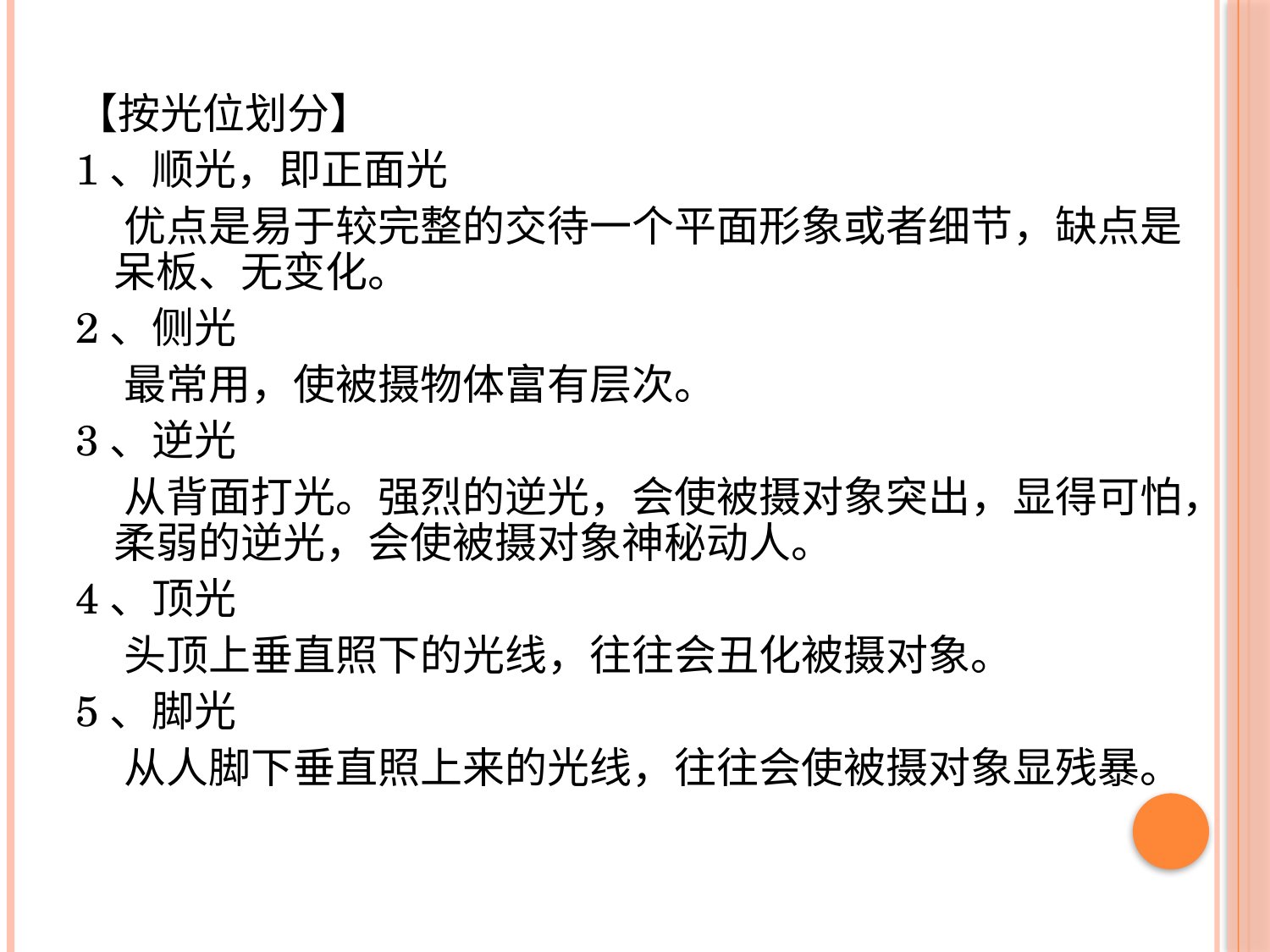

#
【按光位划分】
1、顺光，即正面光
    优点是易于较完整的交待一个平面形象或者细节，缺点是呆板、无变化。
2、侧光
    最常用，使被摄物体富有层次。
3、逆光
    从背面打光。强烈的逆光，会使被摄对象突出，显得可怕，柔弱的逆光，会使被摄对象神秘动人。
4、顶光
    头顶上垂直照下的光线，往往会丑化被摄对象。
5、脚光
    从人脚下垂直照上来的光线，往往会使被摄对象显残暴。